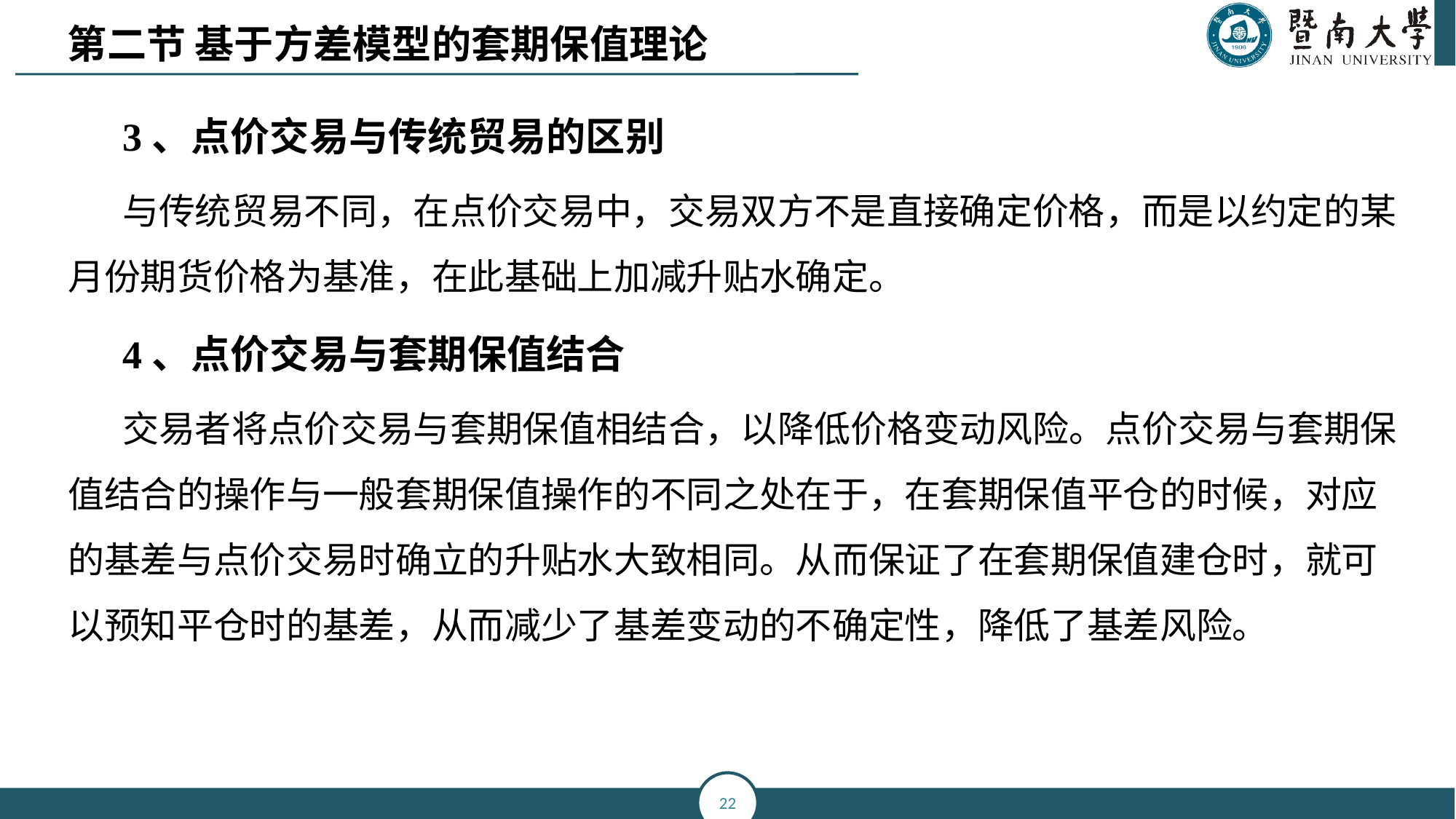

第二节 基于方差模型的套期保值理论
3、点价交易与传统贸易的区别
与传统贸易不同，在点价交易中，交易双方不是直接确定价格，而是以约定的某月份期货价格为基准，在此基础上加减升贴水确定。
4、点价交易与套期保值结合
交易者将点价交易与套期保值相结合，以降低价格变动风险。点价交易与套期保值结合的操作与一般套期保值操作的不同之处在于，在套期保值平仓的时候，对应的基差与点价交易时确立的升贴水大致相同。从而保证了在套期保值建仓时，就可以预知平仓时的基差，从而减少了基差变动的不确定性，降低了基差风险。